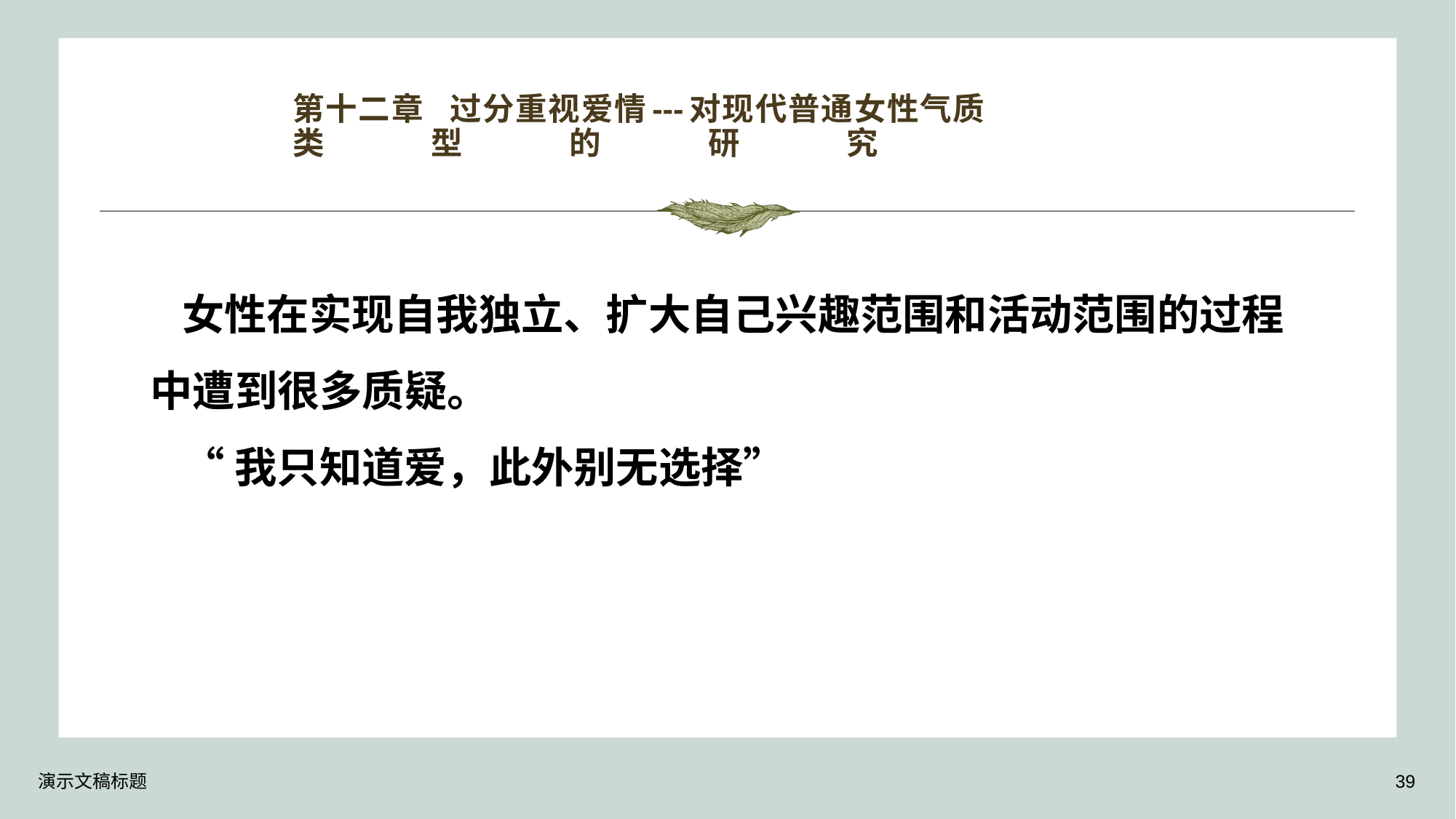

# 第十二章   过分重视爱情---对现代普通女性气质类型的研究
女性在实现自我独立、扩大自己兴趣范围和活动范围的过程中遭到很多质疑。
“我只知道爱，此外别无选择”
演示文稿标题
39